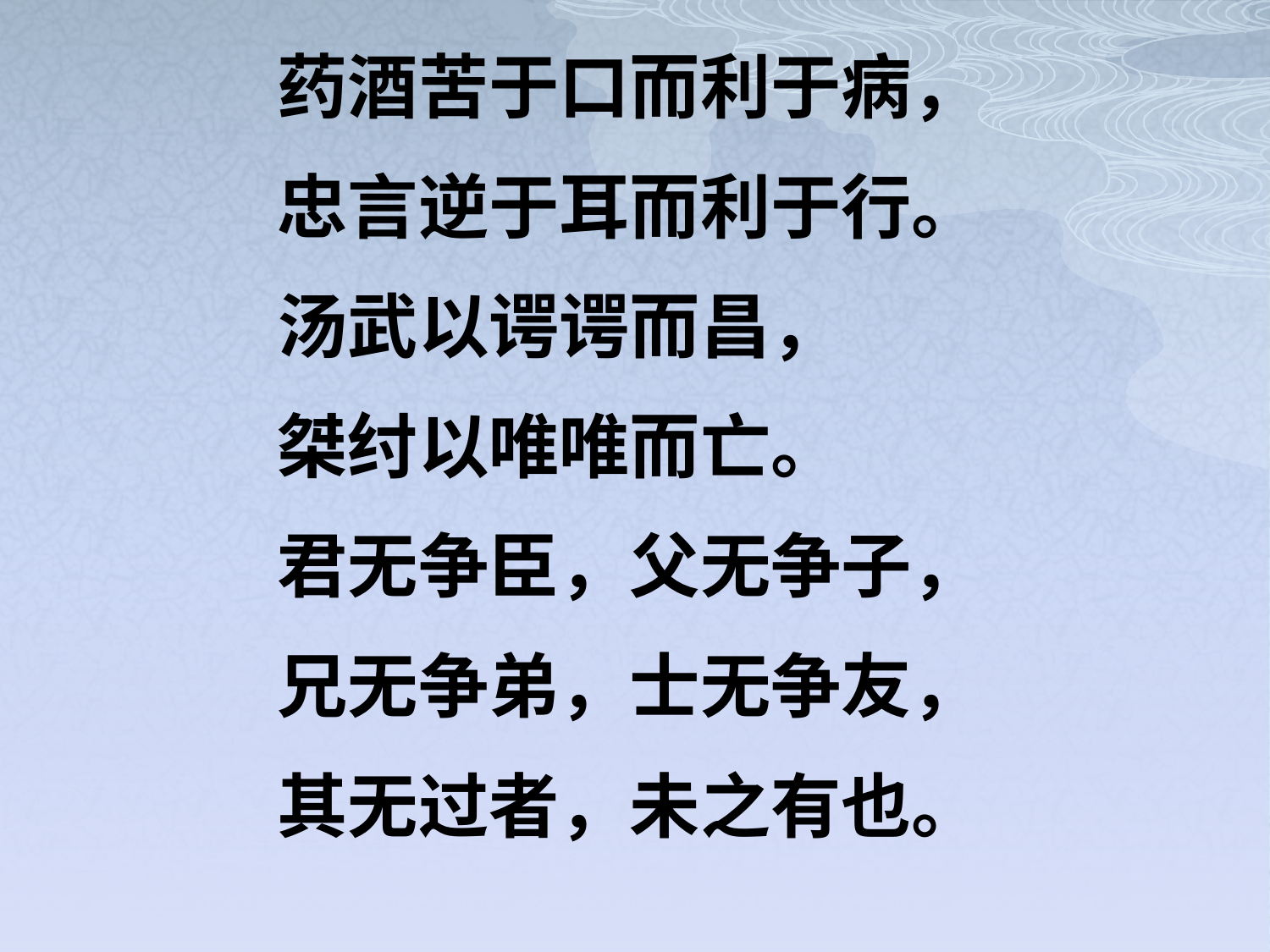

药酒苦于口而利于病，
忠言逆于耳而利于行。
汤武以谔谔而昌，
桀纣以唯唯而亡。
君无争臣，父无争子，
兄无争弟，士无争友，
其无过者，未之有也。